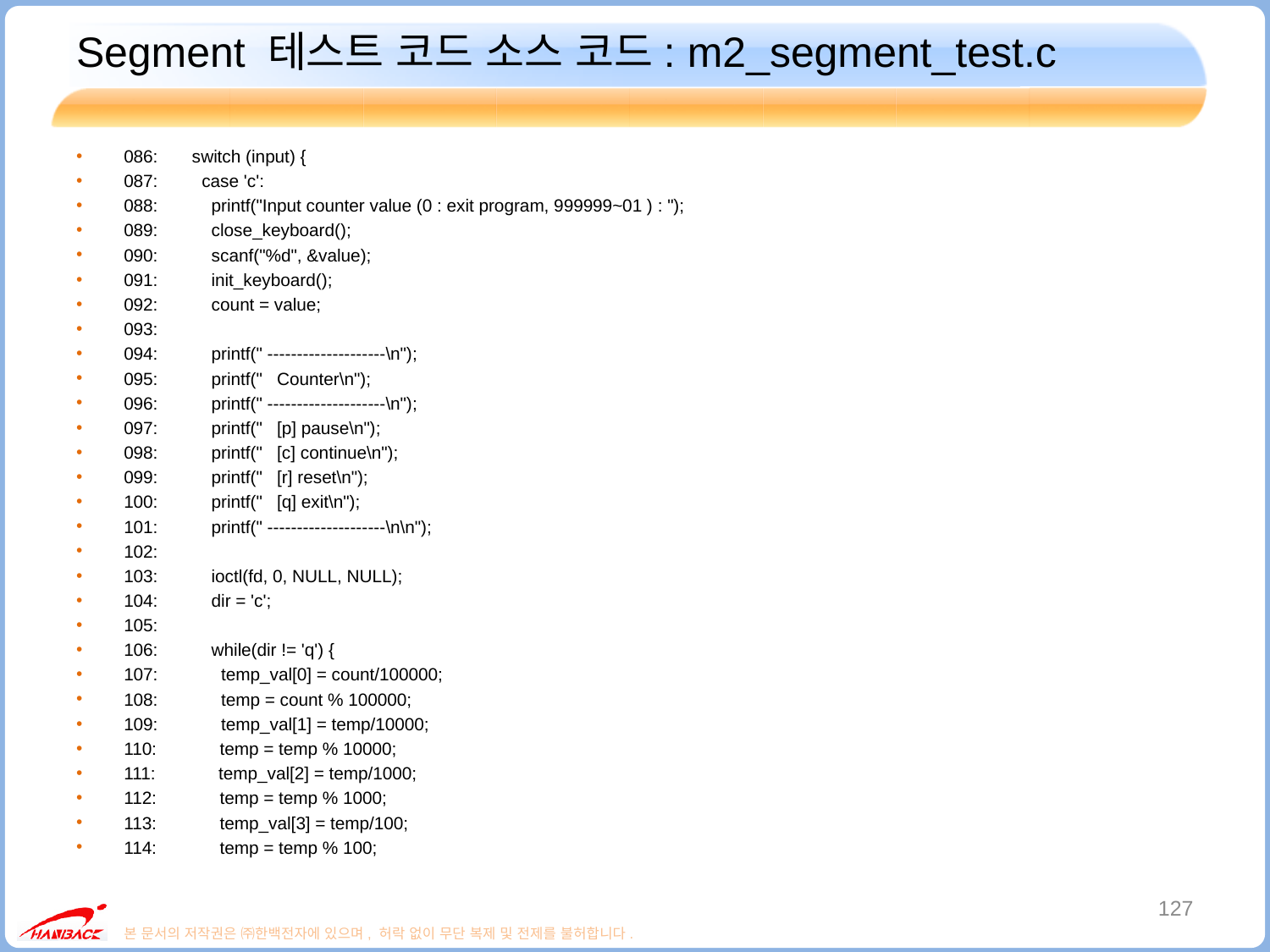

# Segment 테스트 코드 소스 코드: m2_segment_test.c
086:       switch (input) {
087:         case 'c':
088:           printf("Input counter value (0 : exit program, 999999~01 ) : ");
089:           close_keyboard();
090:           scanf("%d", &value);
091:           init_keyboard();
092:           count = value;
093:
094:           printf(" --------------------\n");
095:           printf("   Counter\n");
096:           printf(" --------------------\n");
097:           printf("   [p] pause\n");
098:           printf("   [c] continue\n");
099:           printf("   [r] reset\n");
100:           printf("   [q] exit\n");
101:           printf(" --------------------\n\n");
102:
103:           ioctl(fd, 0, NULL, NULL);
104:           dir = 'c';
105:
106:           while(dir != 'q') {
107:             temp_val[0] = count/100000;
108:             temp = count % 100000;
109:             temp_val[1] = temp/10000;
110:             temp = temp % 10000;
111:             temp_val[2] = temp/1000;
112:             temp = temp % 1000;
113:             temp_val[3] = temp/100;
114:             temp = temp % 100;
127